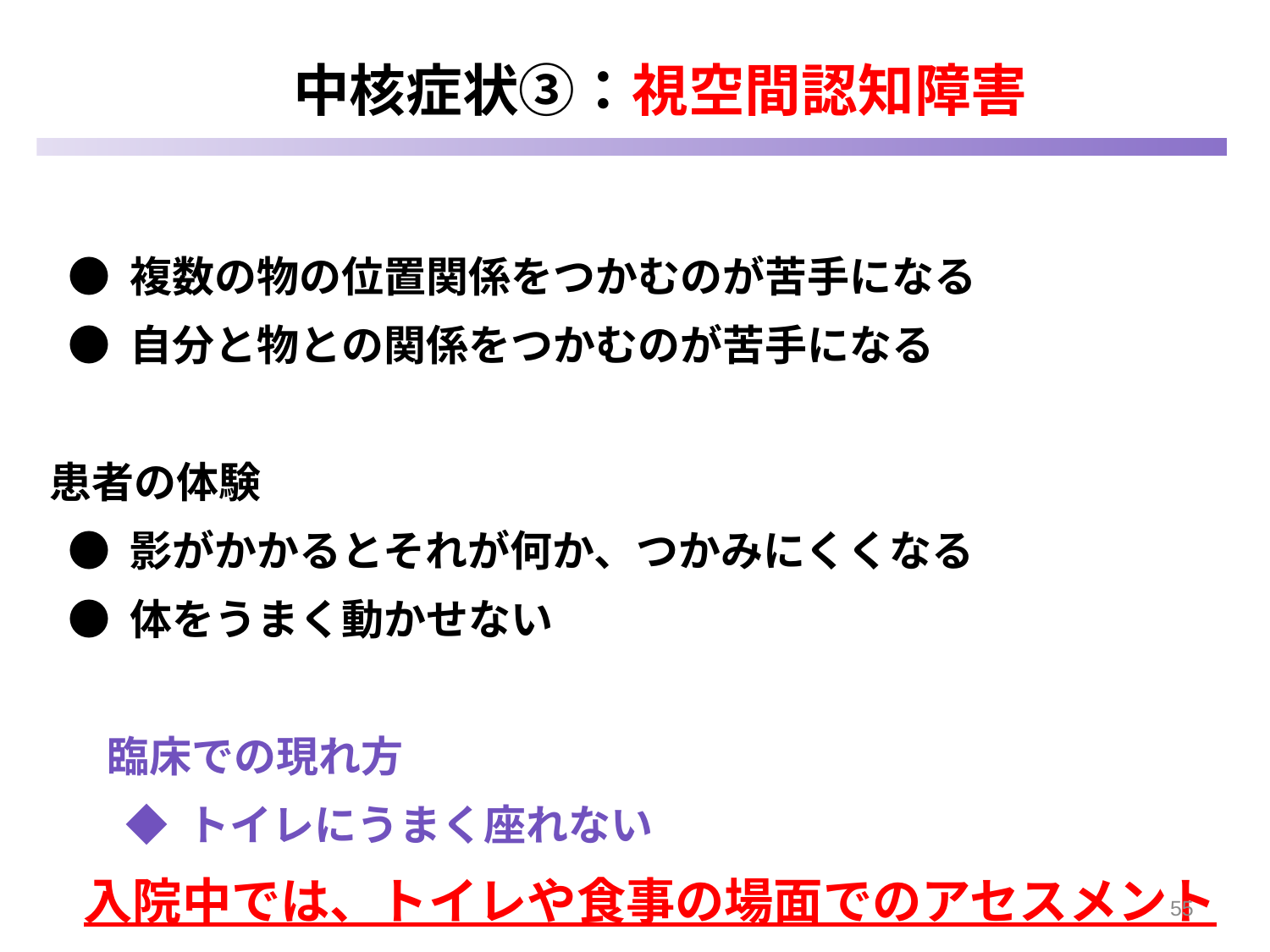

中核症状③：視空間認知障害

  ● 複数の物の位置関係をつかむのが苦手になる
  ● 自分と物との関係をつかむのが苦手になる

患者の体験
  ● 影がかかるとそれが何か、つかみにくくなる
  ● 体をうまく動かせない

     臨床での現れ方
        ◆ トイレにうまく座れない
  入院中では、トイレや食事の場面でのアセスメントが重要
55